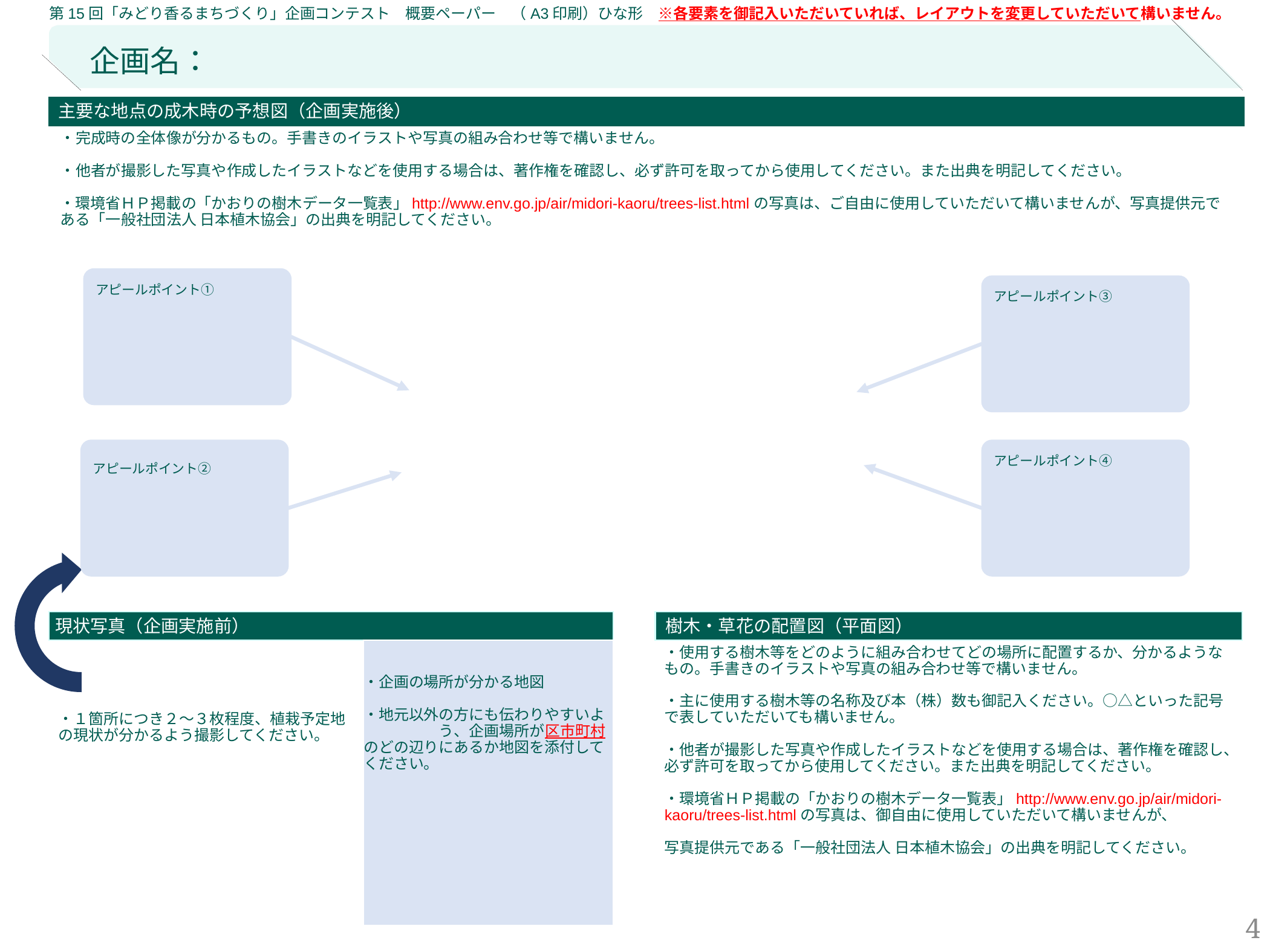

# 企画名：
・完成時の全体像が分かるもの。手書きのイラストや写真の組み合わせ等で構いません。
・他者が撮影した写真や作成したイラストなどを使用する場合は、著作権を確認し、必ず許可を取ってから使用してください。また出典を明記してください。
・環境省ＨＰ掲載の「かおりの樹木データ一覧表」http://www.env.go.jp/air/midori-kaoru/trees-list.htmlの写真は、ご自由に使用していただいて構いませんが、写真提供元である「一般社団法人 日本植木協会」の出典を明記してください。

アピールポイント①

アピールポイント③

アピールポイント②

アピールポイント④

・１箇所につき２～３枚程度、植栽予定地の現状が分かるよう撮影してください。

・企画の場所が分かる地図
・地元以外の方にも伝わりやすいよ　　　　　う、企画場所が区市町村のどの辺りにあるか地図を添付してください。
・使用する樹木等をどのように組み合わせてどの場所に配置するか、分かるようなもの。手書きのイラストや写真の組み合わせ等で構いません。
・主に使用する樹木等の名称及び本（株）数も御記入ください。○△といった記号で表していただいても構いません。
・他者が撮影した写真や作成したイラストなどを使用する場合は、著作権を確認し、必ず許可を取ってから使用してください。また出典を明記してください。
・環境省ＨＰ掲載の「かおりの樹木データ一覧表」http://www.env.go.jp/air/midori-kaoru/trees-list.htmlの写真は、御自由に使用していただいて構いませんが、
写真提供元である「一般社団法人 日本植木協会」の出典を明記してください。

4